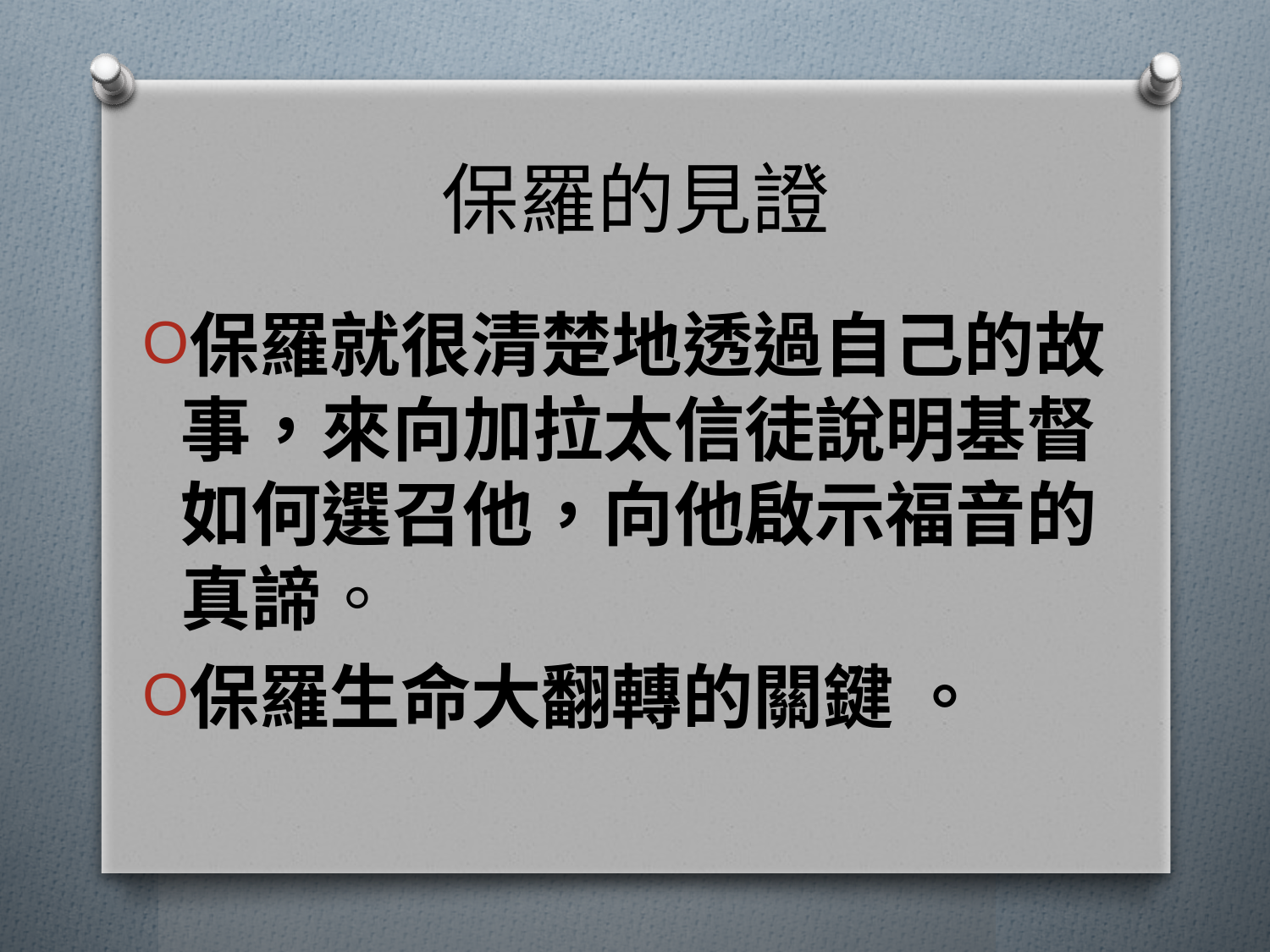

# 保羅的見證
保羅就很清楚地透過自己的故事，來向加拉太信徒說明基督如何選召他，向他啟示福音的真諦。
保羅生命大翻轉的關鍵 。